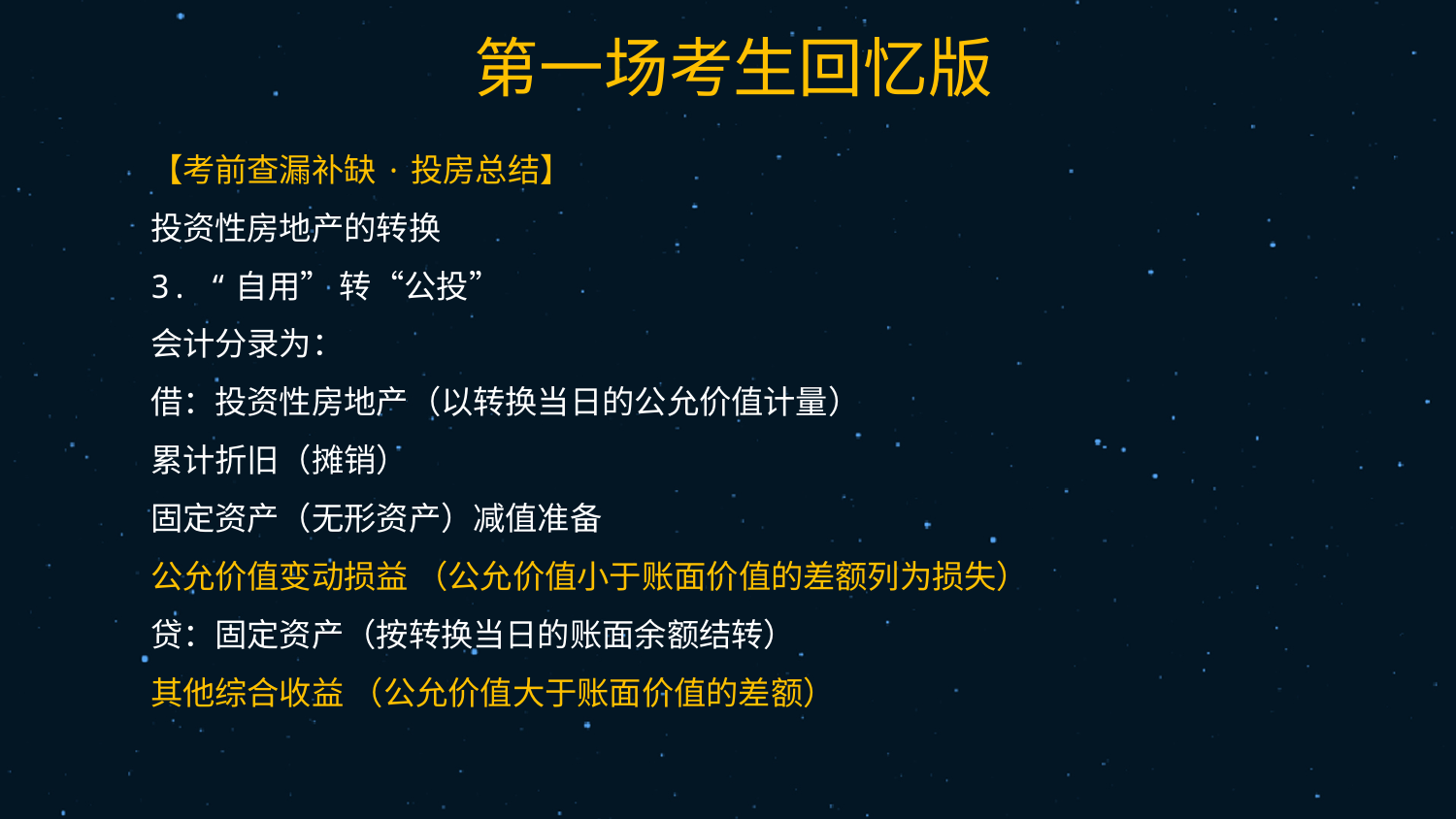

32
【考前查漏补缺·投房总结】
投资性房地产的转换
3. “自用” 转“公投”
会计分录为：
借：投资性房地产（以转换当日的公允价值计量）
累计折旧（摊销）
固定资产（无形资产）减值准备
公允价值变动损益 （公允价值小于账面价值的差额列为损失）
贷：固定资产（按转换当日的账面余额结转）
其他综合收益 （公允价值大于账面价值的差额）